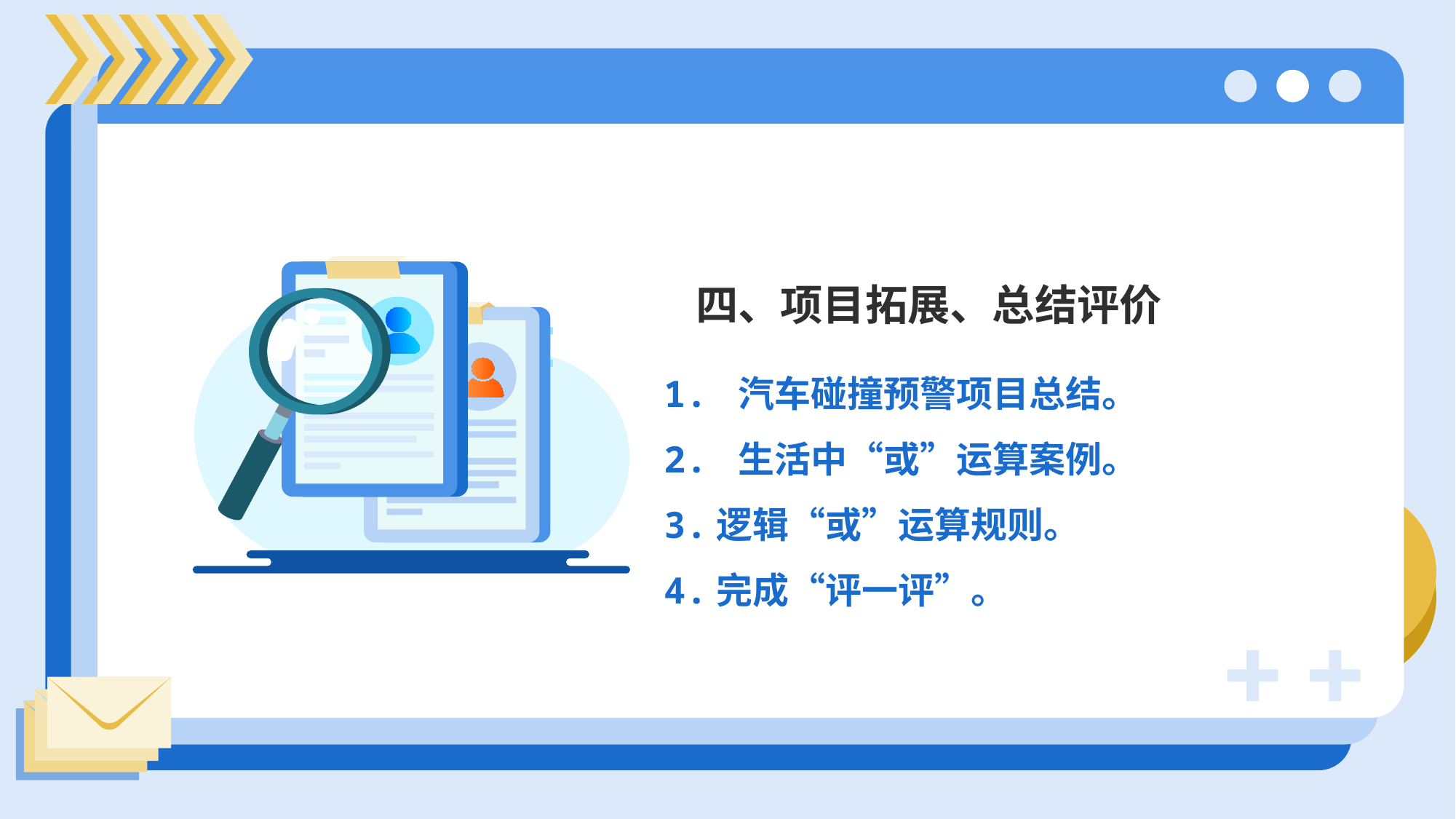

四、项目拓展、总结评价
1. 汽车碰撞预警项目总结。
2. 生活中“或”运算案例。
3.逻辑“或”运算规则。
4.完成“评一评”。